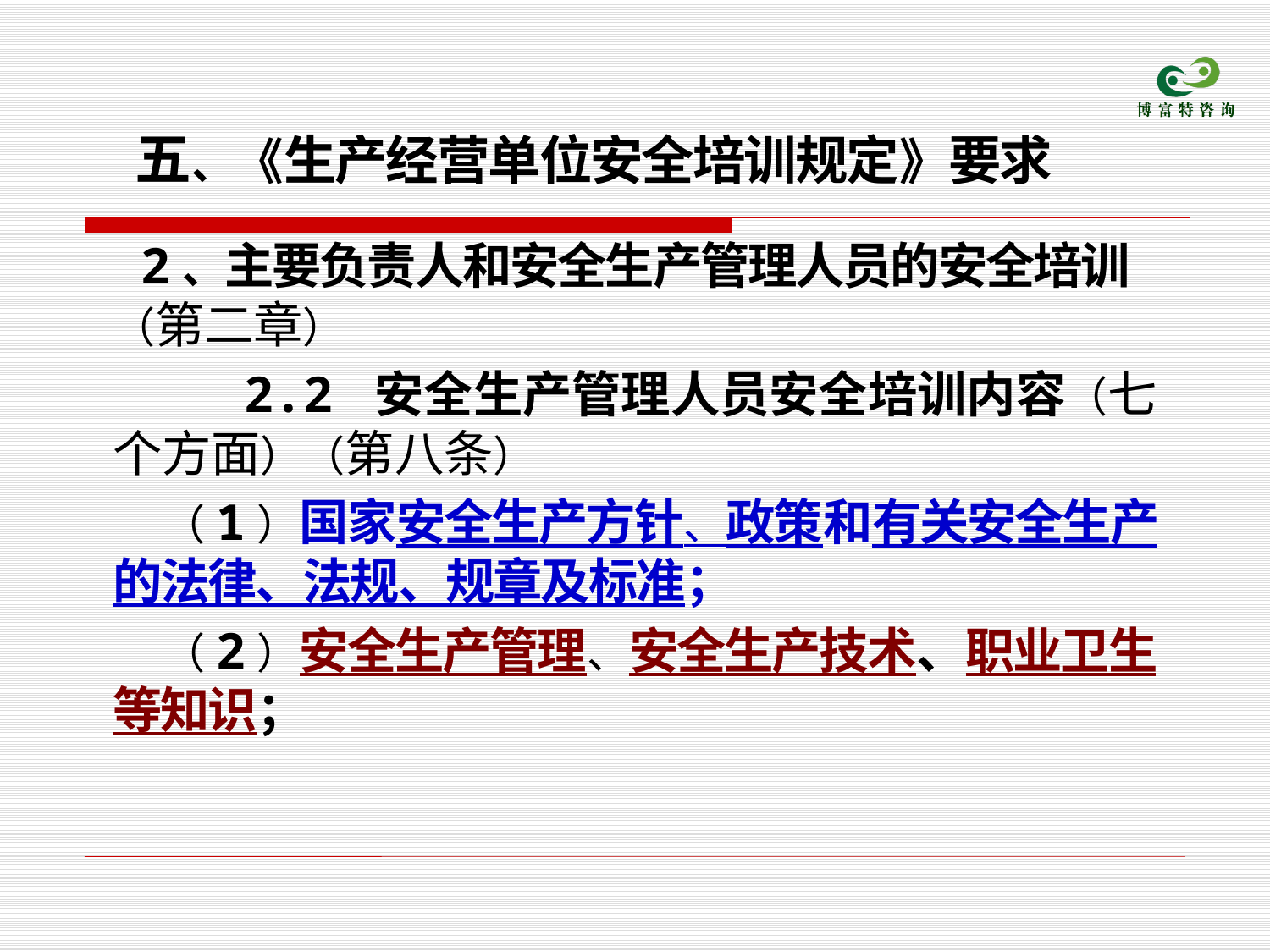

五、《生产经营单位安全培训规定》要求
　      2、主要负责人和安全生产管理人员的安全培训（第二章）
        2.2 安全生产管理人员安全培训内容（七个方面）（第八条）
　　  （1）国家安全生产方针、政策和有关安全生产的法律、法规、规章及标准；
　　  （2）安全生产管理、安全生产技术、职业卫生等知识；